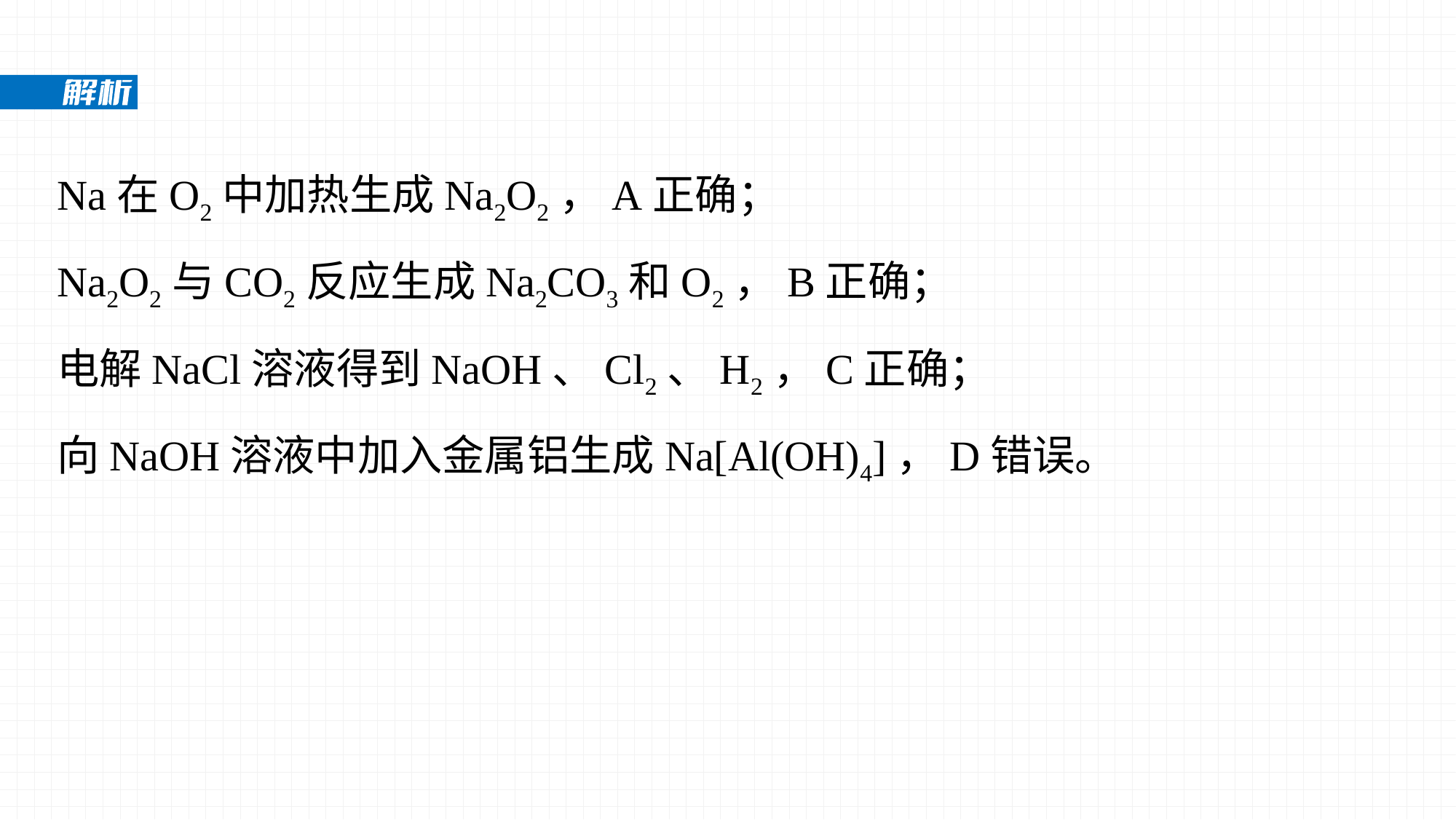

Na在O2中加热生成Na2O2，A正确；
Na2O2与CO2反应生成Na2CO3和O2，B正确；
电解NaCl溶液得到NaOH、Cl2、H2，C正确；
向NaOH溶液中加入金属铝生成Na[Al(OH)4]，D错误。